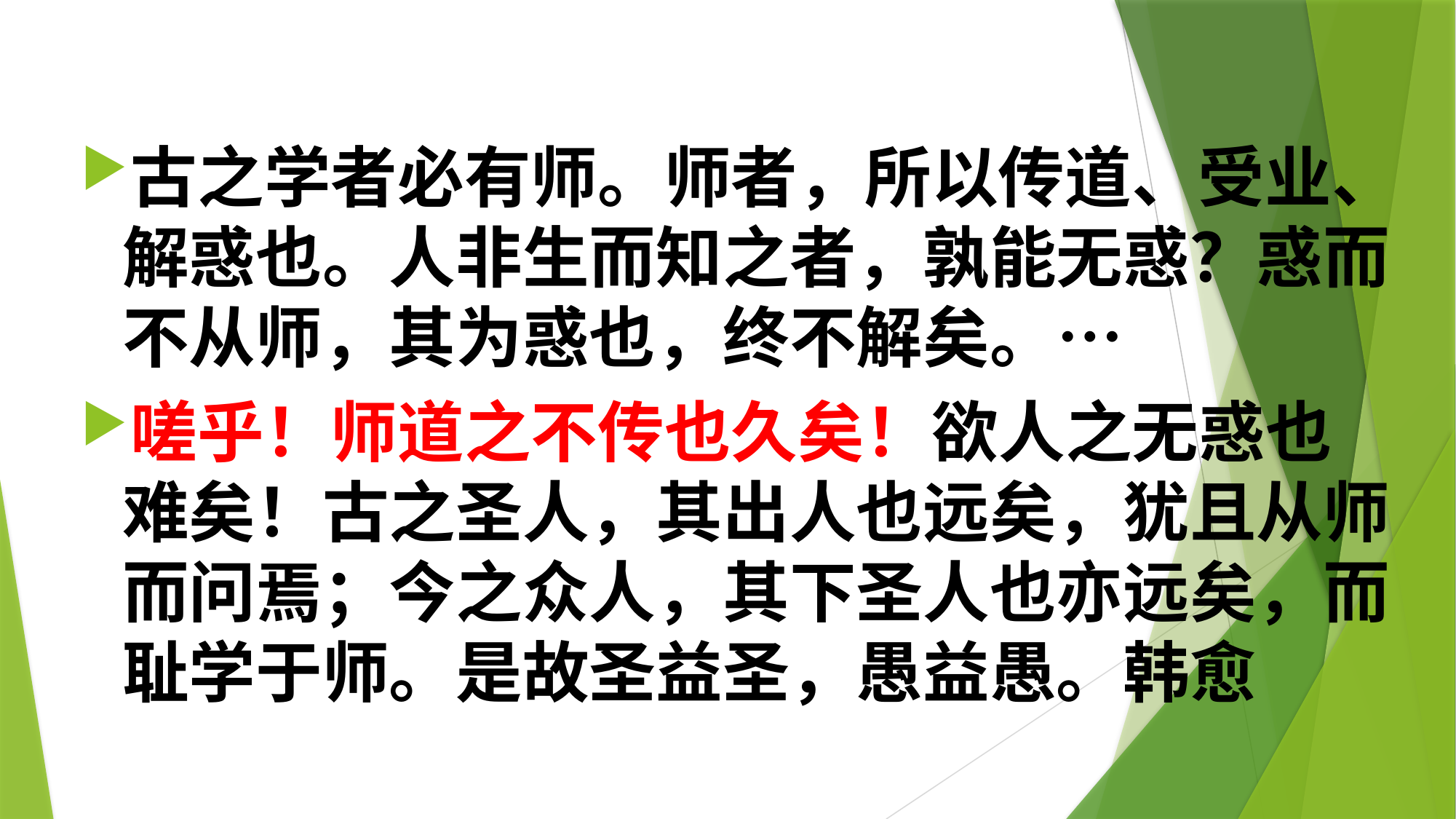

古之学者必有师。师者，所以传道、受业、解惑也。人非生而知之者，孰能无惑？惑而不从师，其为惑也，终不解矣。…
嗟乎！师道之不传也久矣！欲人之无惑也难矣！古之圣人，其出人也远矣，犹且从师而问焉；今之众人，其下圣人也亦远矣，而耻学于师。是故圣益圣，愚益愚。韩愈